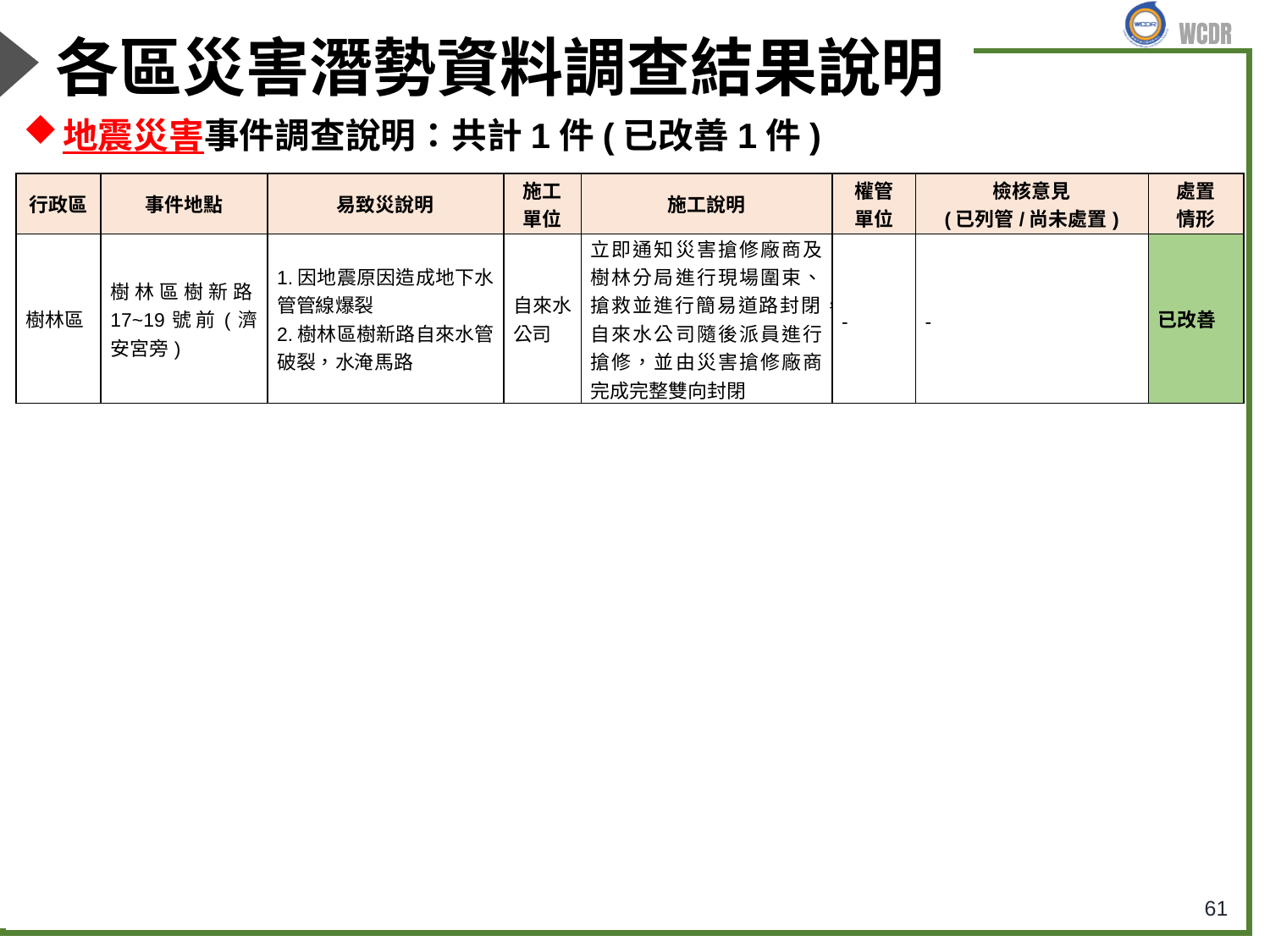

# 各區災害潛勢資料調查結果說明
地震災害事件調查說明：共計1件(已改善1件)

| 行政區 | 事件地點 | 易致災說明 | 施工 單位 | 施工說明 | 權管 單位 | 檢核意見 (已列管/尚未處置) | 處置 情形 |
| --- | --- | --- | --- | --- | --- | --- | --- |
| 樹林區 | 樹林區樹新路17~19號前(濟安宮旁) | 1.因地震原因造成地下水管管線爆裂 2.樹林區樹新路自來水管破裂，水淹馬路 | 自來水公司 | 立即通知災害搶修廠商及樹林分局進行現場圍束、搶救並進行簡易道路封閉，自來水公司隨後派員進行搶修，並由災害搶修廠商完成完整雙向封閉 | - | - | 已改善 |
61